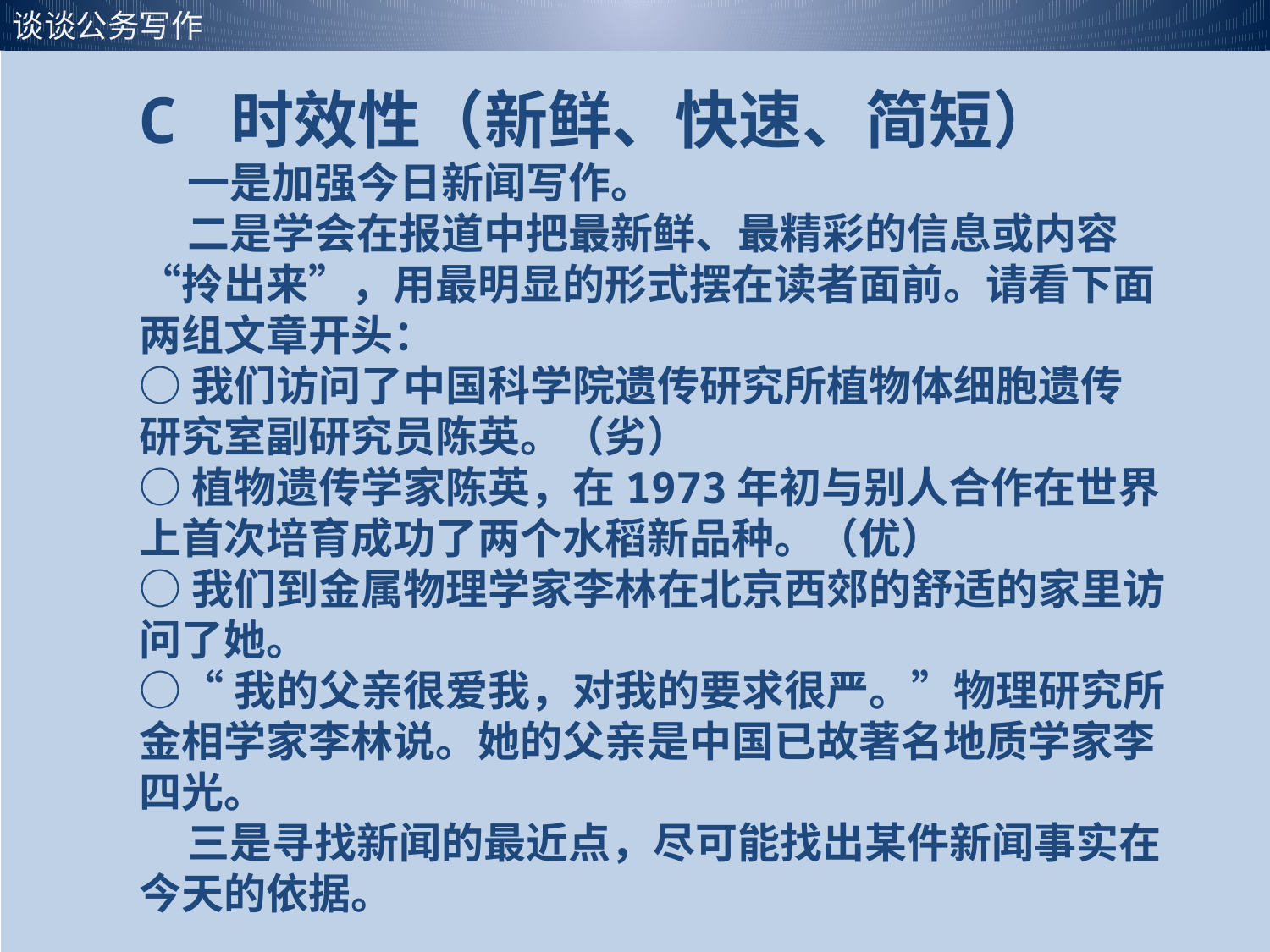

C 时效性（新鲜、快速、简短）
    一是加强今日新闻写作。
    二是学会在报道中把最新鲜、最精彩的信息或内容“拎出来”，用最明显的形式摆在读者面前。请看下面两组文章开头：
○我们访问了中国科学院遗传研究所植物体细胞遗传 研究室副研究员陈英。（劣）
○植物遗传学家陈英，在1973年初与别人合作在世界上首次培育成功了两个水稻新品种。（优）
○我们到金属物理学家李林在北京西郊的舒适的家里访问了她。
○“我的父亲很爱我，对我的要求很严。”物理研究所金相学家李林说。她的父亲是中国已故著名地质学家李四光。
    三是寻找新闻的最近点，尽可能找出某件新闻事实在今天的依据。